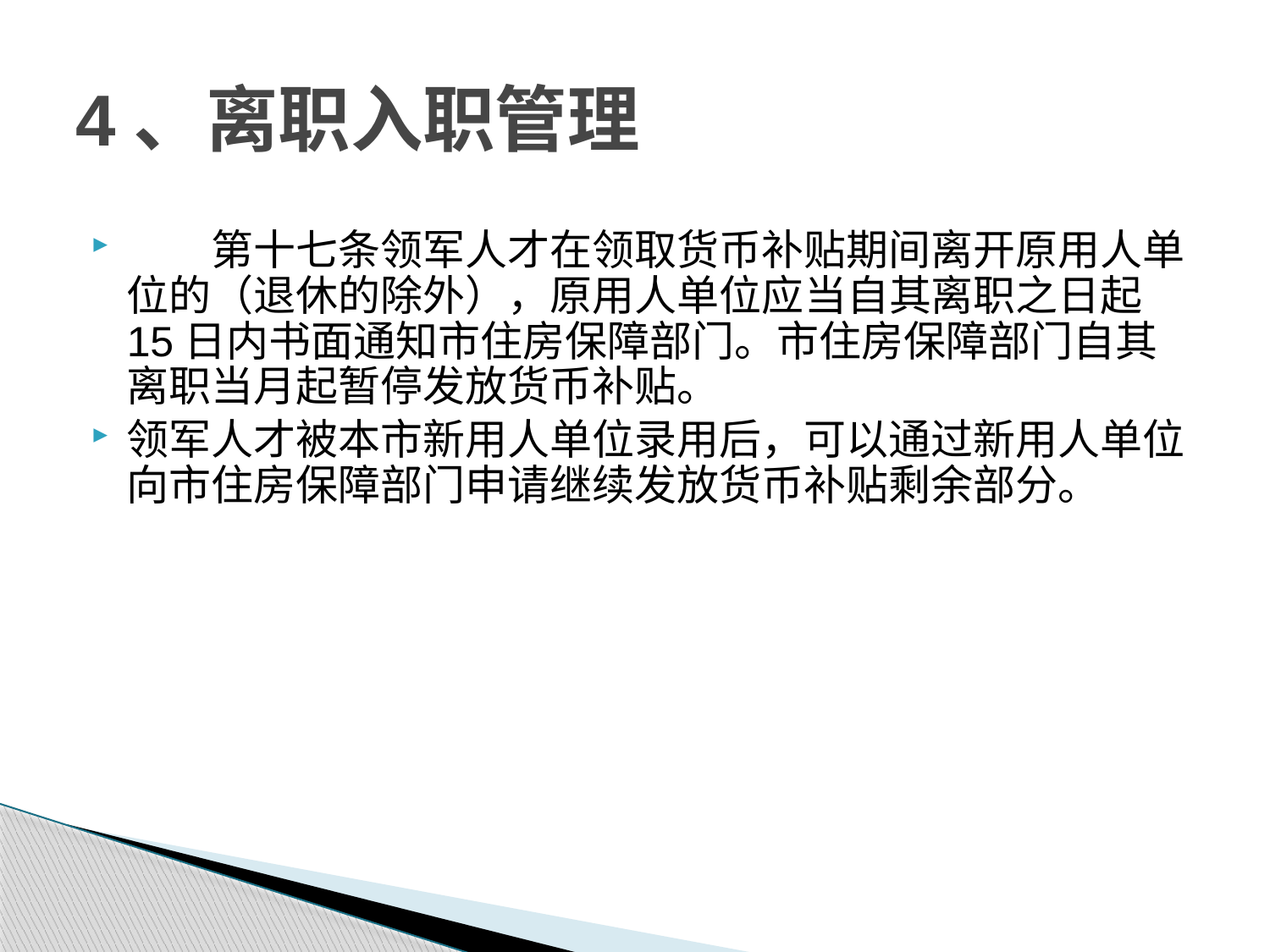

# 4、离职入职管理
　　第十七条领军人才在领取货币补贴期间离开原用人单位的（退休的除外），原用人单位应当自其离职之日起15日内书面通知市住房保障部门。市住房保障部门自其离职当月起暂停发放货币补贴。
领军人才被本市新用人单位录用后，可以通过新用人单位向市住房保障部门申请继续发放货币补贴剩余部分。